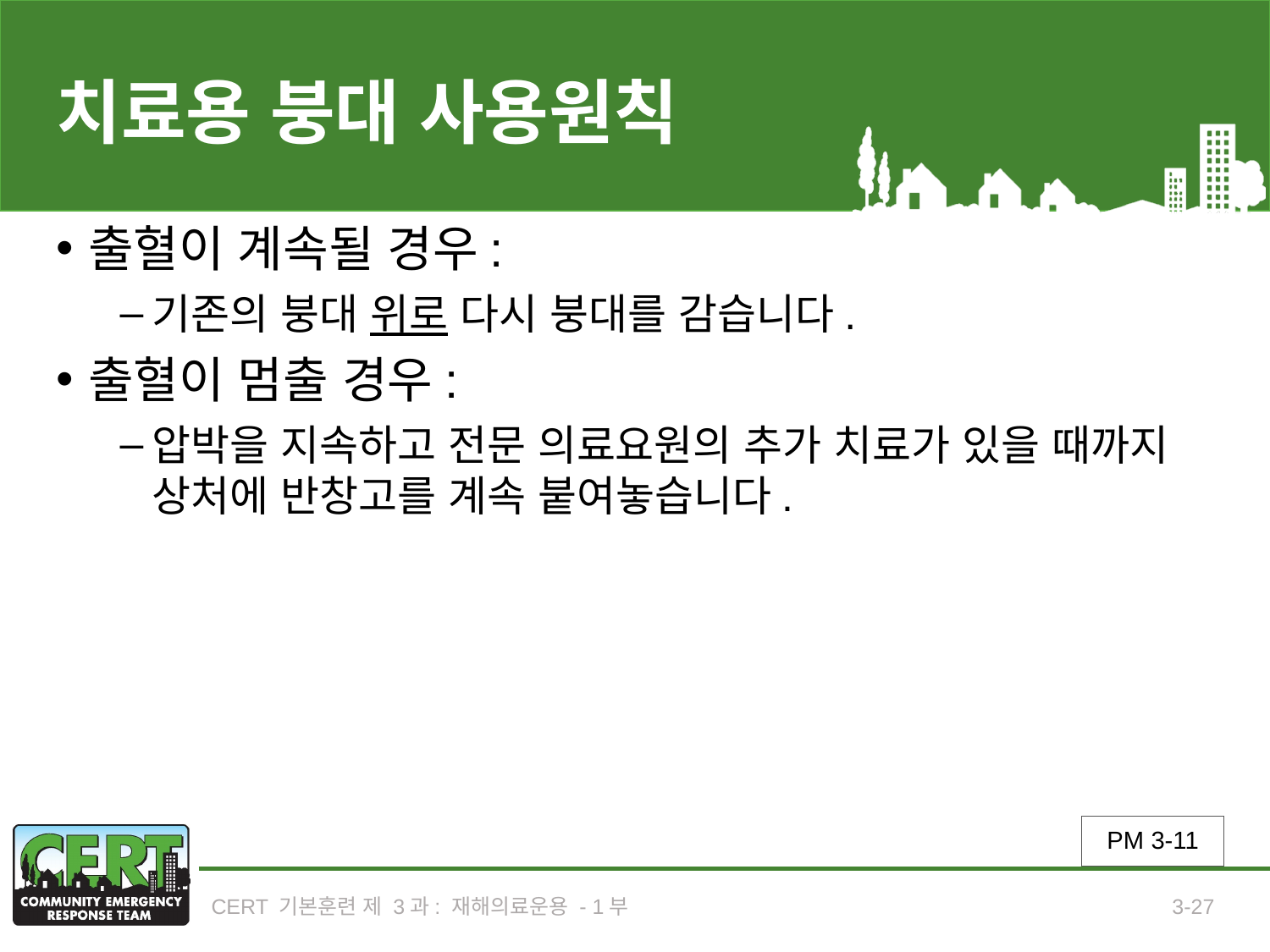

# 치료용 붕대 사용원칙
출혈이 계속될 경우:
기존의 붕대 위로 다시 붕대를 감습니다.
출혈이 멈출 경우:
압박을 지속하고 전문 의료요원의 추가 치료가 있을 때까지 상처에 반창고를 계속 붙여놓습니다.

PM 3-11
CERT 기본훈련 제 3과: 재해의료운용 - 1부
3-27